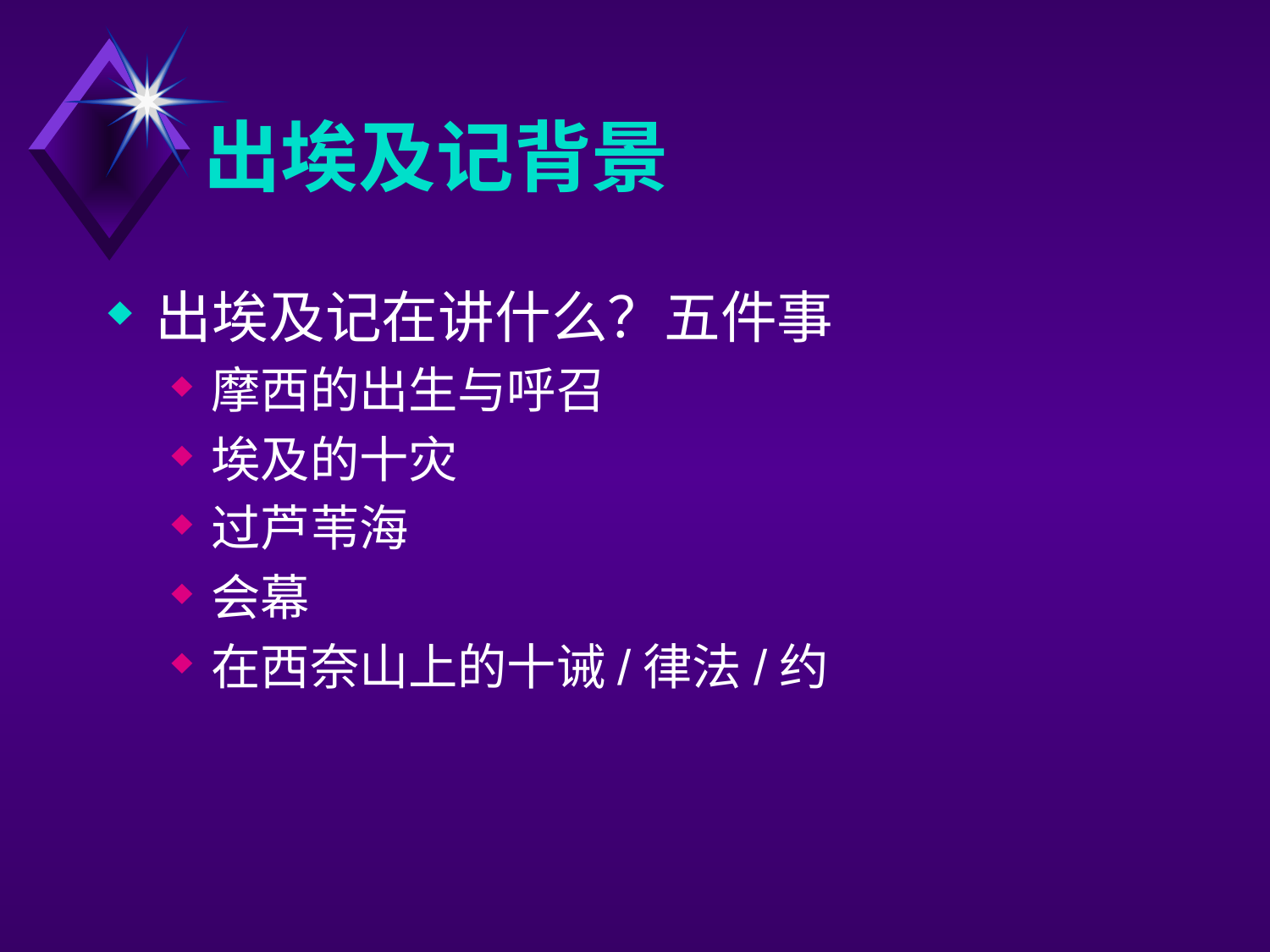

# 出埃及记背景
出埃及记在讲什么？五件事
摩西的出生与呼召
埃及的十灾
过芦苇海
会幕
在西奈山上的十诫/律法/约